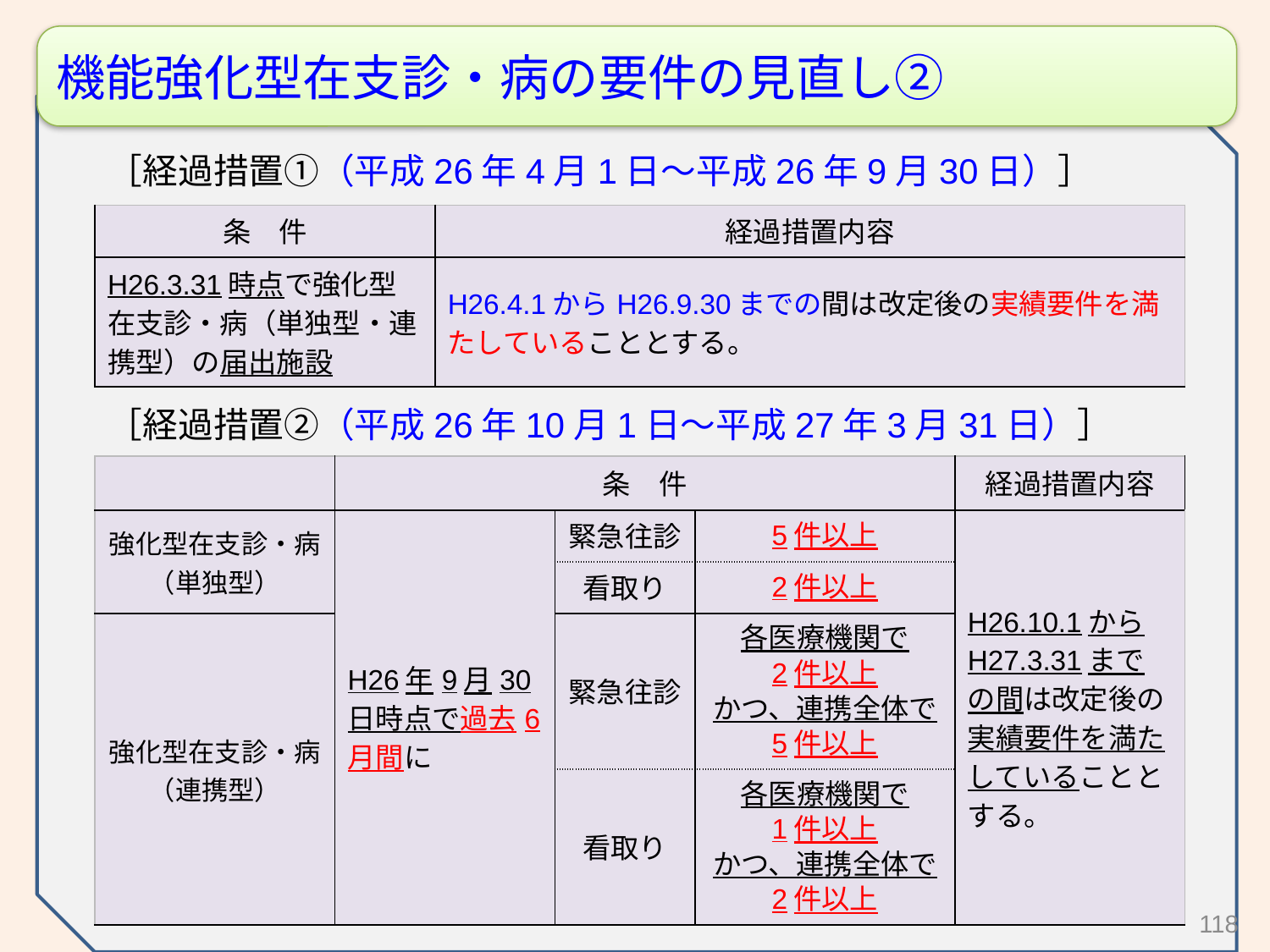

機能強化型在支診・病の要件の見直し②

［経過措置①（平成26年4月1日～平成26年9月30日）］
| 条　件 | 経過措置内容 |
| --- | --- |
| H26.3.31時点で強化型在支診・病（単独型・連携型）の届出施設 | H26.4.1からH26.9.30までの間は改定後の実績要件を満たしていることとする。 |
［経過措置②（平成26年10月1日～平成27年3月31日）］
|  | 条　件 |  |  | 経過措置内容 |
| --- | --- | --- | --- | --- |
| 強化型在支診・病 （単独型） | H26年9月30日時点で過去6月間に | 緊急往診 | 5件以上 | H26.10.1からH27.3.31までの間は改定後の実績要件を満たしていることとする。 |
|  |  | 看取り | 2件以上 |  |
| 強化型在支診・病 （連携型） |  | 緊急往診 | 各医療機関で 2件以上 かつ、連携全体で 5件以上 |  |
|  |  | 看取り | 各医療機関で 1件以上 かつ、連携全体で 2件以上 |  |
118